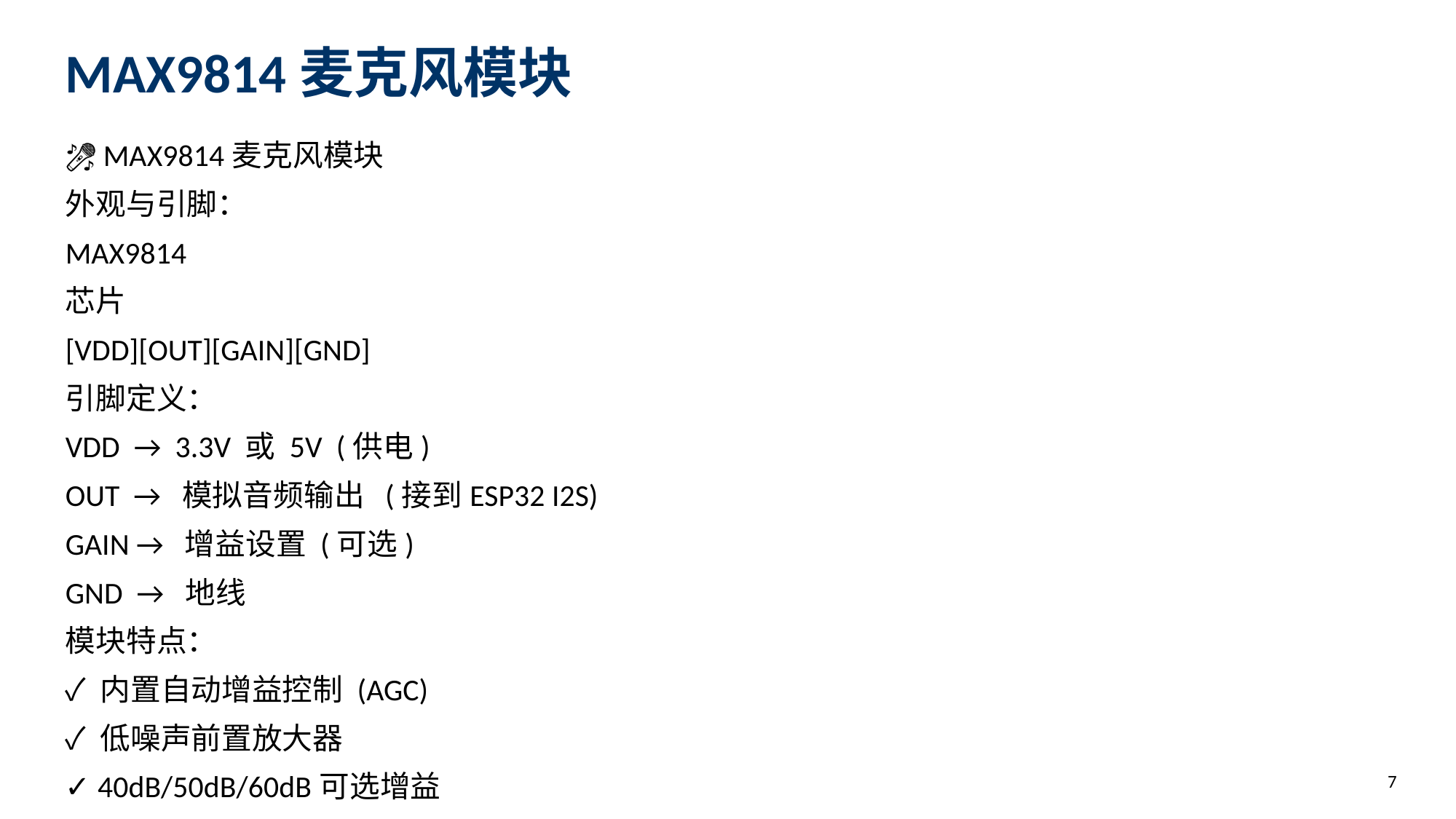

MAX9814麦克风模块
🎤 MAX9814麦克风模块
外观与引脚：
MAX9814
芯片
[VDD][OUT][GAIN][GND]
引脚定义：
VDD  →  3.3V 或 5V  (供电)
OUT  →  模拟音频输出  (接到ESP32 I2S)
GAIN →  增益设置 (可选)
GND  →  地线
模块特点：
✓ 内置自动增益控制 (AGC)
✓ 低噪声前置放大器
✓ 40dB/50dB/60dB可选增益
✓ 宽电压供电 (3V-5V)
✓ 模拟音频输出
7